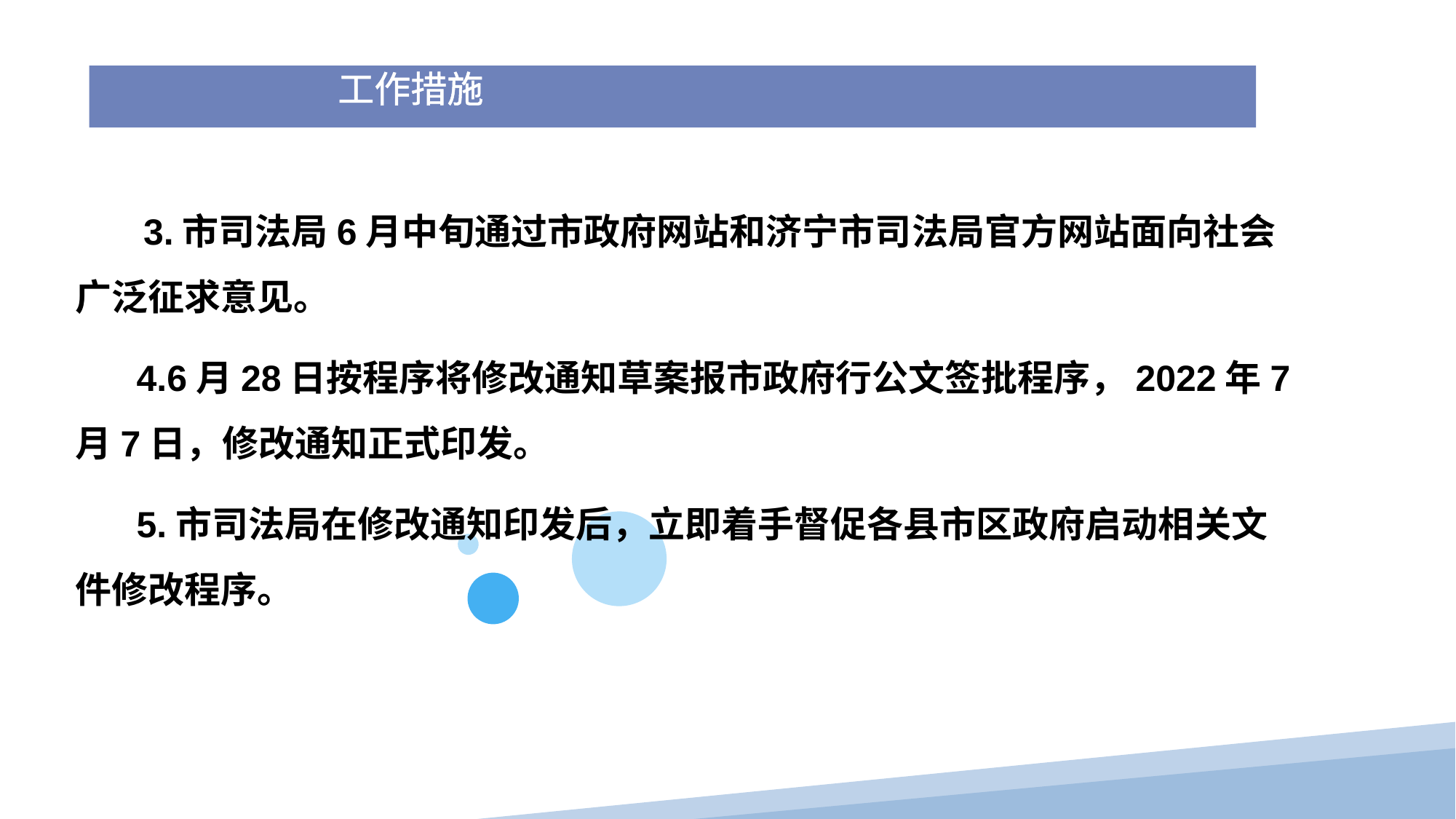

工作措施
        3.市司法局6月中旬通过市政府网站和济宁市司法局官方网站面向社会广泛征求意见。
      4.6月28日按程序将修改通知草案报市政府行公文签批程序，2022年7月7日，修改通知正式印发。
      5.市司法局在修改通知印发后，立即着手督促各县市区政府启动相关文件修改程序。